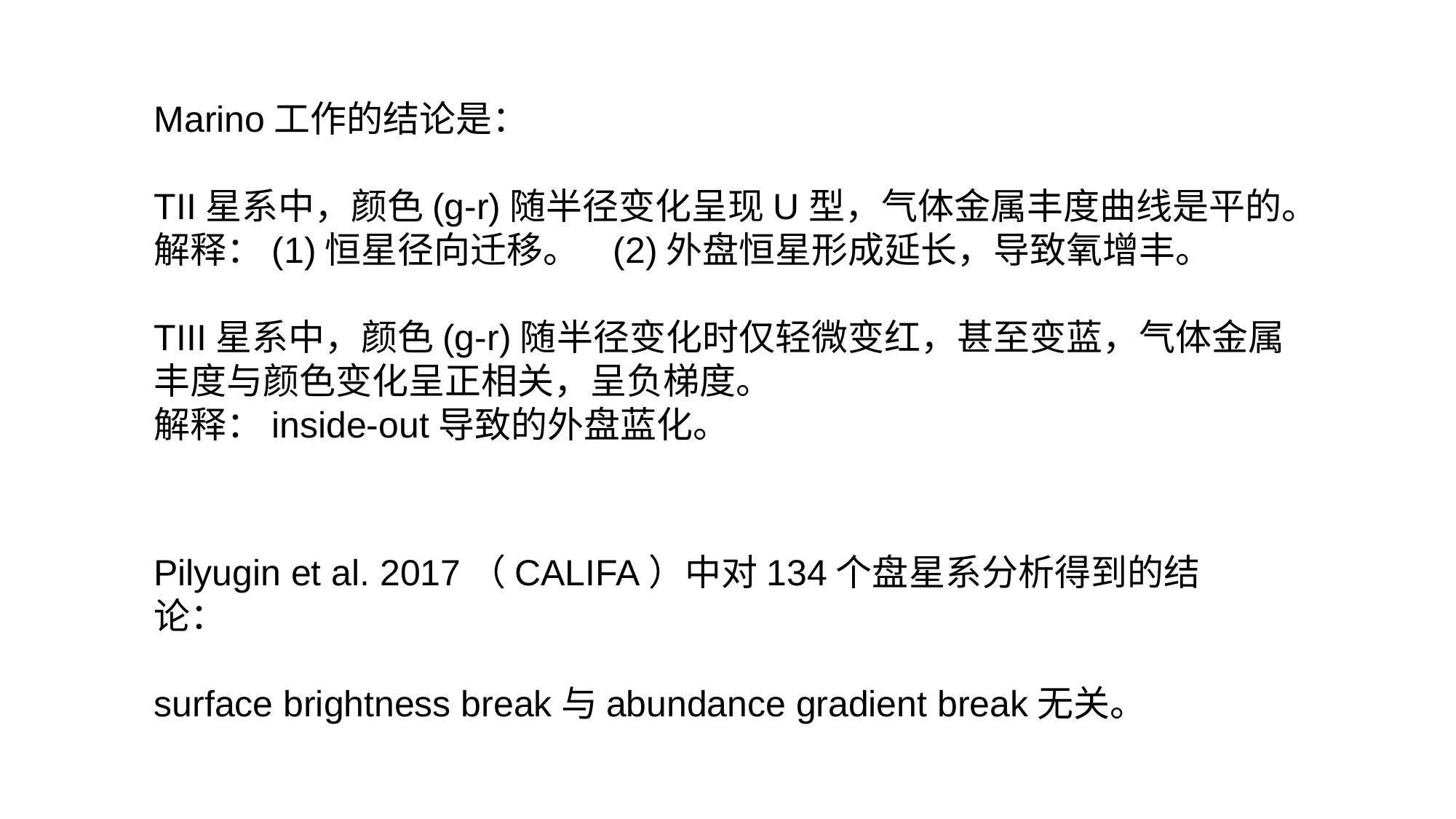

Marino工作的结论是：

TII星系中，颜色(g-r)随半径变化呈现U型，气体金属丰度曲线是平的。
解释：(1)恒星径向迁移。   (2)外盘恒星形成延长，导致氧增丰。

TIII星系中，颜色(g-r)随半径变化时仅轻微变红，甚至变蓝，气体金属丰度与颜色变化呈正相关，呈负梯度。
解释：inside-out导致的外盘蓝化。

Pilyugin et al. 2017（CALIFA）中对134个盘星系分析得到的结论：

surface brightness break与abundance gradient break无关。